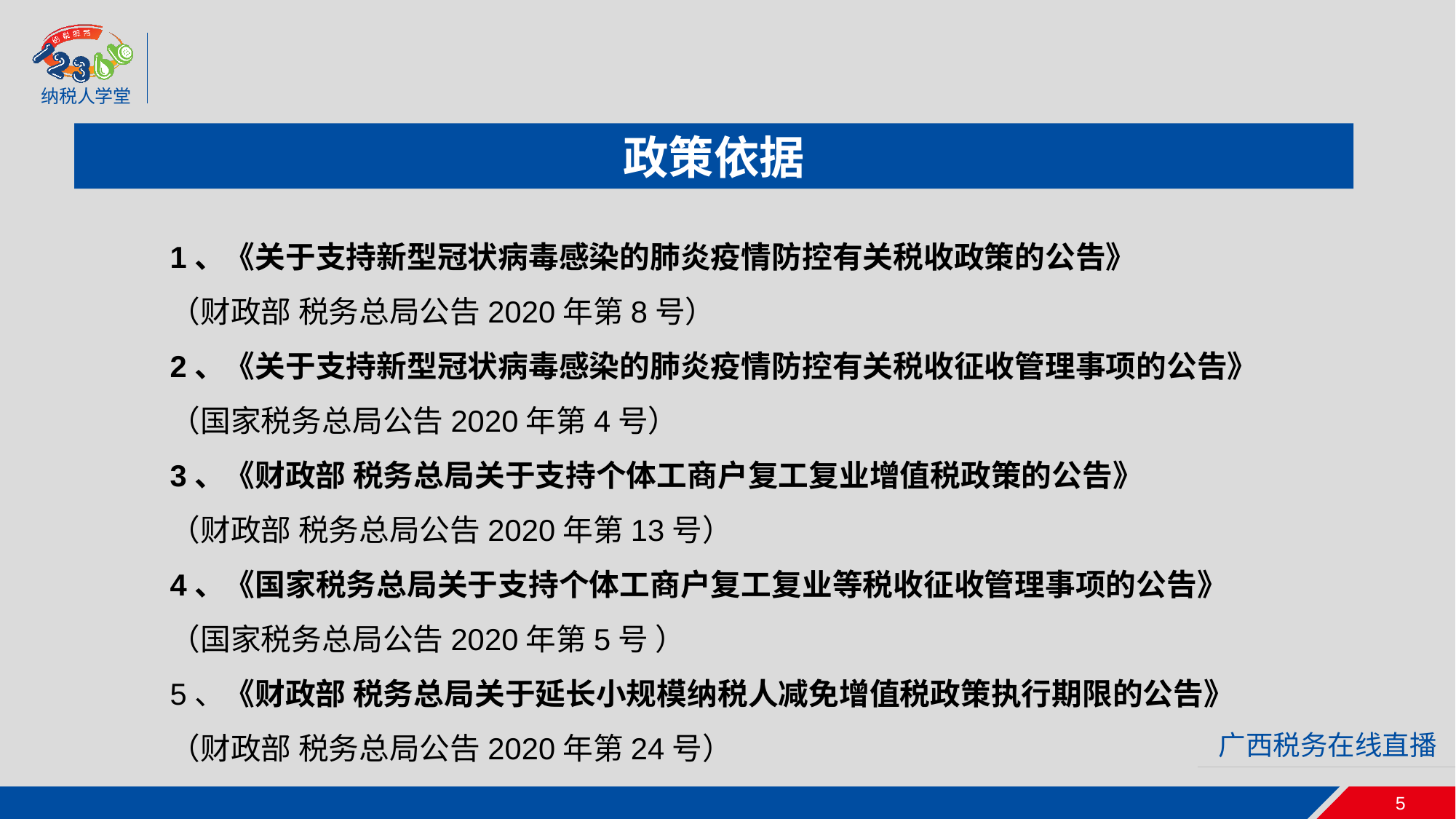

政策依据
1、《关于支持新型冠状病毒感染的肺炎疫情防控有关税收政策的公告》
（财政部 税务总局公告2020年第8号）
2、《关于支持新型冠状病毒感染的肺炎疫情防控有关税收征收管理事项的公告》
（国家税务总局公告2020年第4号）
3、《财政部 税务总局关于支持个体工商户复工复业增值税政策的公告》
（财政部 税务总局公告2020年第13号）
4、《国家税务总局关于支持个体工商户复工复业等税收征收管理事项的公告》
（国家税务总局公告2020年第5号 ）
5、《财政部 税务总局关于延长小规模纳税人减免增值税政策执行期限的公告》
（财政部 税务总局公告2020年第24号）